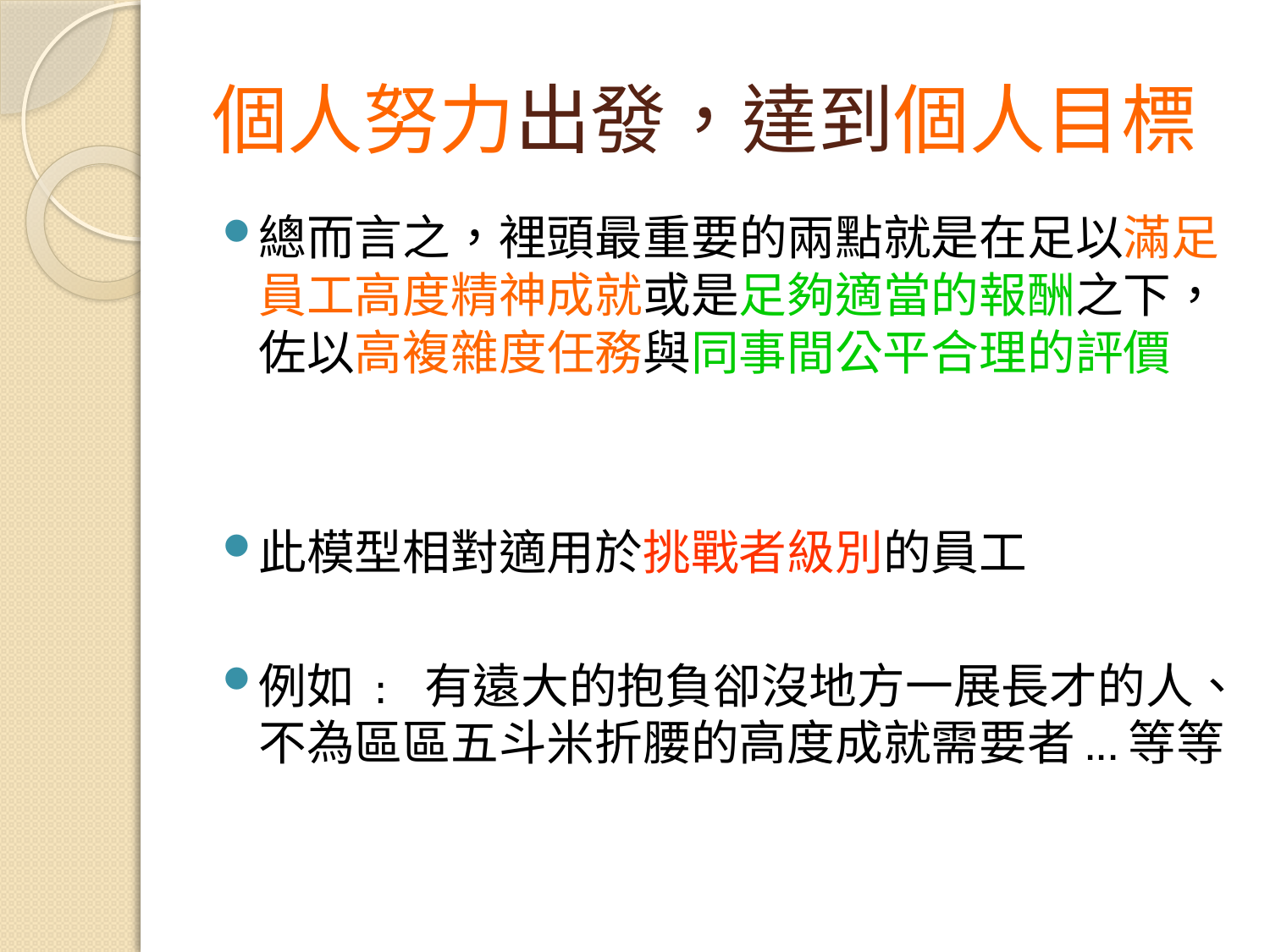

# 個人努力出發，達到個人目標
總而言之，裡頭最重要的兩點就是在足以滿足員工高度精神成就或是足夠適當的報酬之下，佐以高複雜度任務與同事間公平合理的評價

此模型相對適用於挑戰者級別的員工

例如 :  有遠大的抱負卻沒地方一展長才的人、不為區區五斗米折腰的高度成就需要者...等等